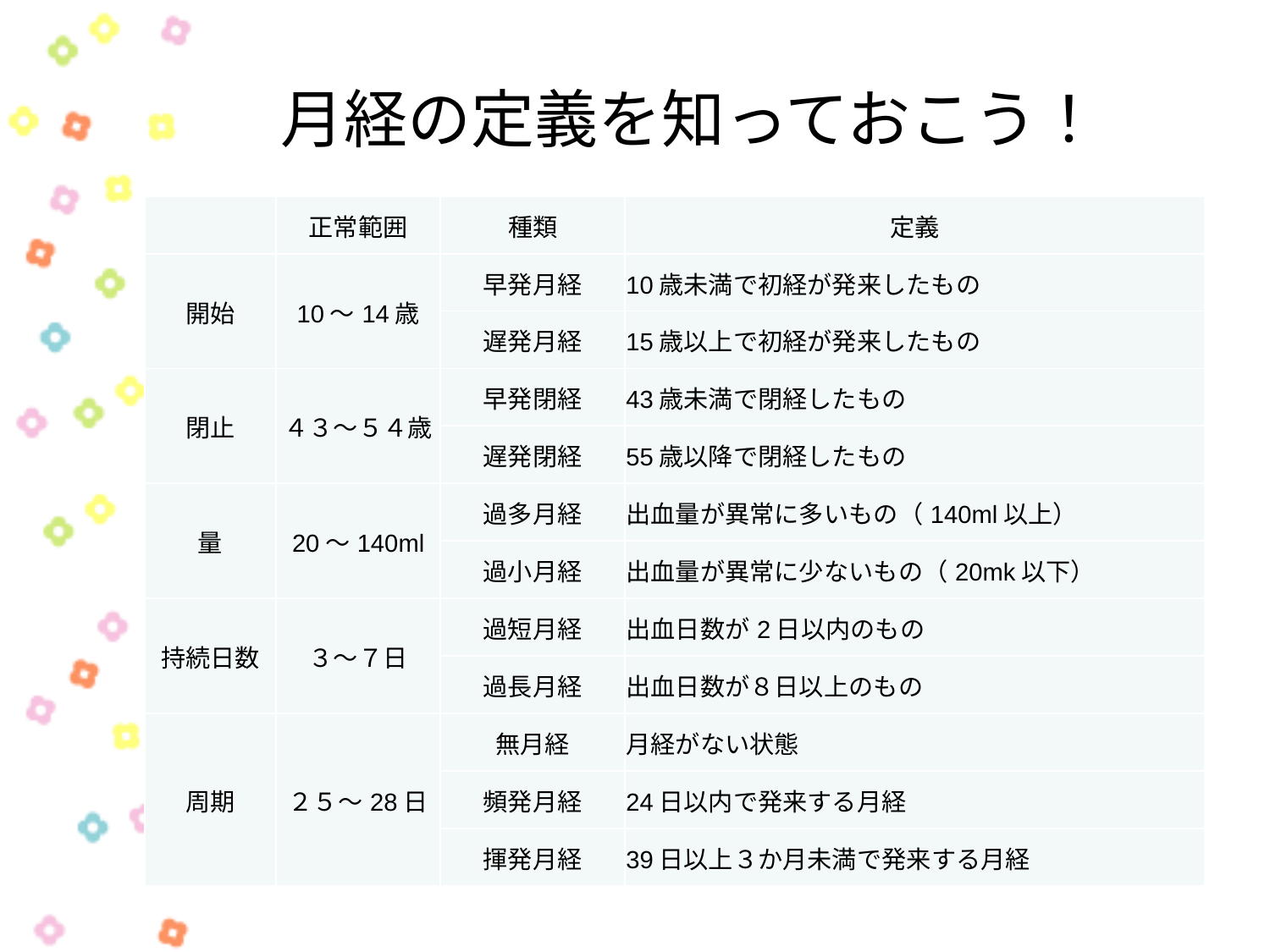

# 月経の定義を知っておこう！
|  | 正常範囲 | 種類 | 定義 |
| --- | --- | --- | --- |
| 開始 | 10～14歳 | 早発月経 | 10歳未満で初経が発来したもの |
|  |  | 遅発月経 | 15歳以上で初経が発来したもの |
| 閉止 | ４３～５４歳 | 早発閉経 | 43歳未満で閉経したもの |
|  |  | 遅発閉経 | 55歳以降で閉経したもの |
| 量 | 20～140ml | 過多月経 | 出血量が異常に多いもの（140ml以上） |
|  |  | 過小月経 | 出血量が異常に少ないもの（20mk以下） |
| 持続日数 | ３～７日 | 過短月経 | 出血日数が2日以内のもの |
|  |  | 過長月経 | 出血日数が８日以上のもの |
| 周期 | ２５～28日 | 無月経 | 月経がない状態 |
|  |  | 頻発月経 | 24日以内で発来する月経 |
|  |  | 揮発月経 | 39日以上３か月未満で発来する月経 |